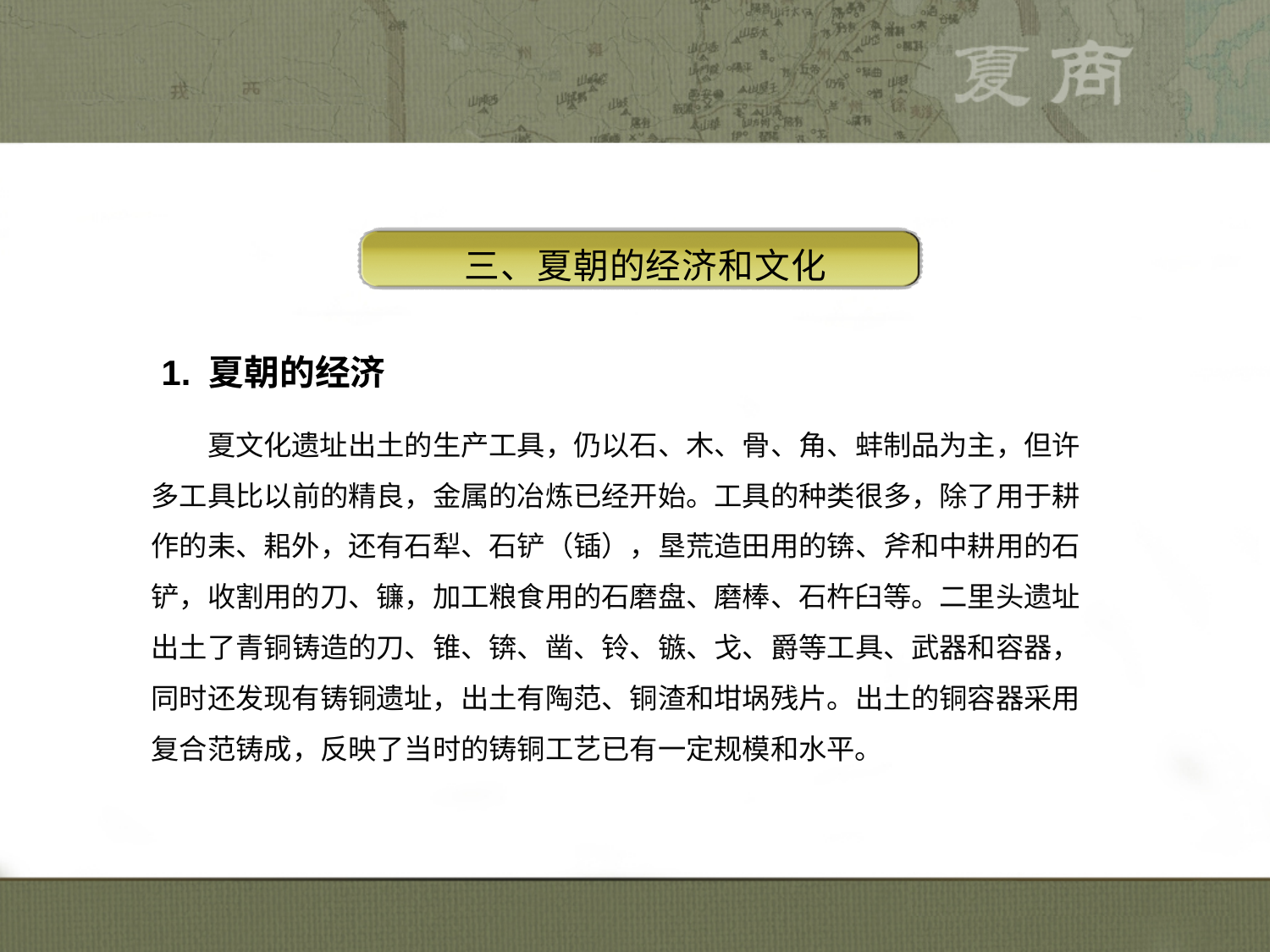

三、夏朝的经济和文化
1. 夏朝的经济
　　夏文化遗址出土的生产工具，仍以石、木、骨、角、蚌制品为主，但许多工具比以前的精良，金属的冶炼已经开始。工具的种类很多，除了用于耕作的耒、耜外，还有石犁、石铲（锸），垦荒造田用的锛、斧和中耕用的石铲，收割用的刀、镰，加工粮食用的石磨盘、磨棒、石杵臼等。二里头遗址出土了青铜铸造的刀、锥、锛、凿、铃、镞、戈、爵等工具、武器和容器，同时还发现有铸铜遗址，出土有陶范、铜渣和坩埚残片。出土的铜容器采用复合范铸成，反映了当时的铸铜工艺已有一定规模和水平。